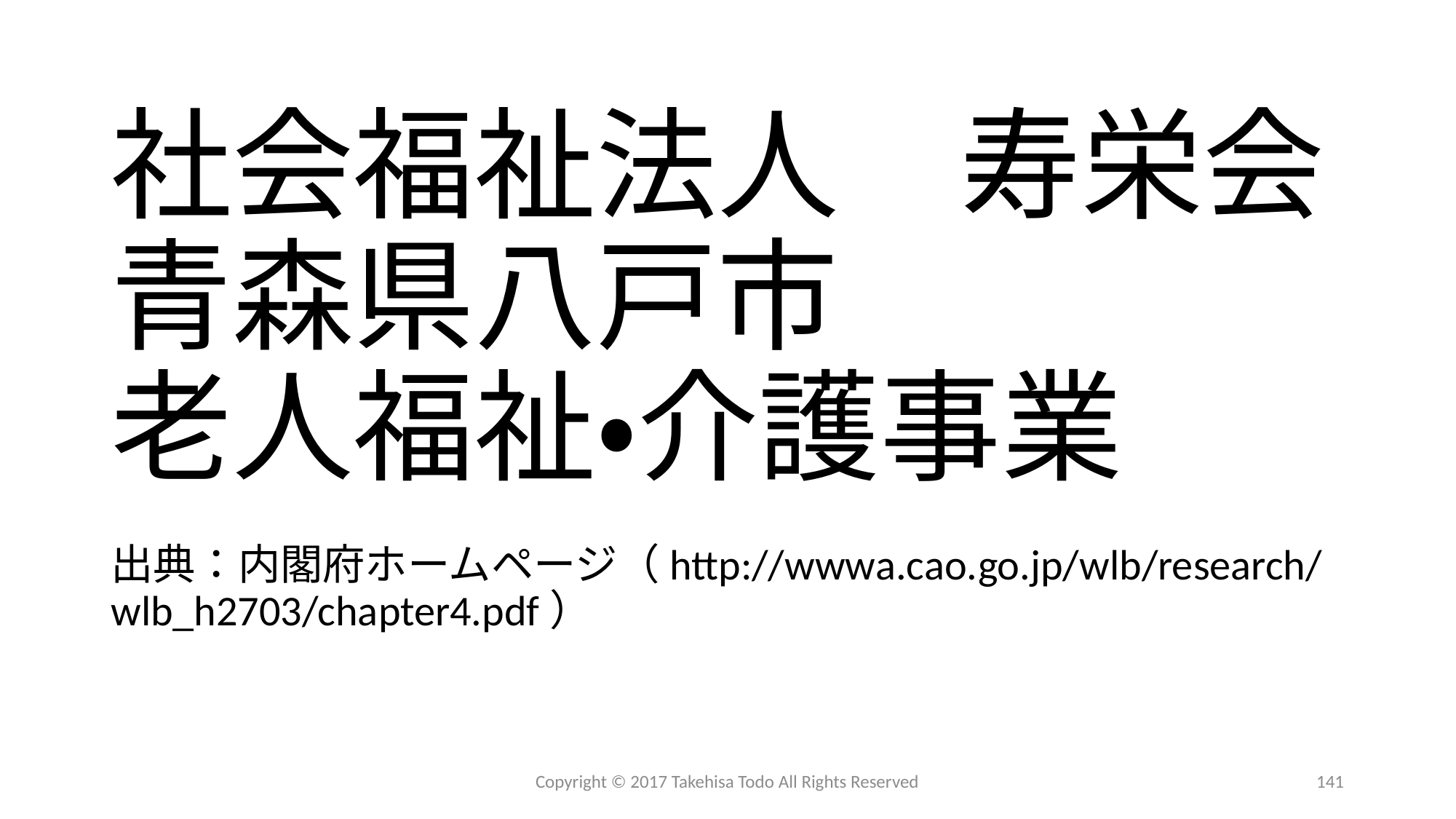

# 社会福祉法人　寿栄会 青森県八戸市　 老人福祉・介護事業 出典：内閣府ホームページ（http://wwwa.cao.go.jp/wlb/research/wlb_h2703/chapter4.pdf）
Copyright © 2017 Takehisa Todo All Rights Reserved
141